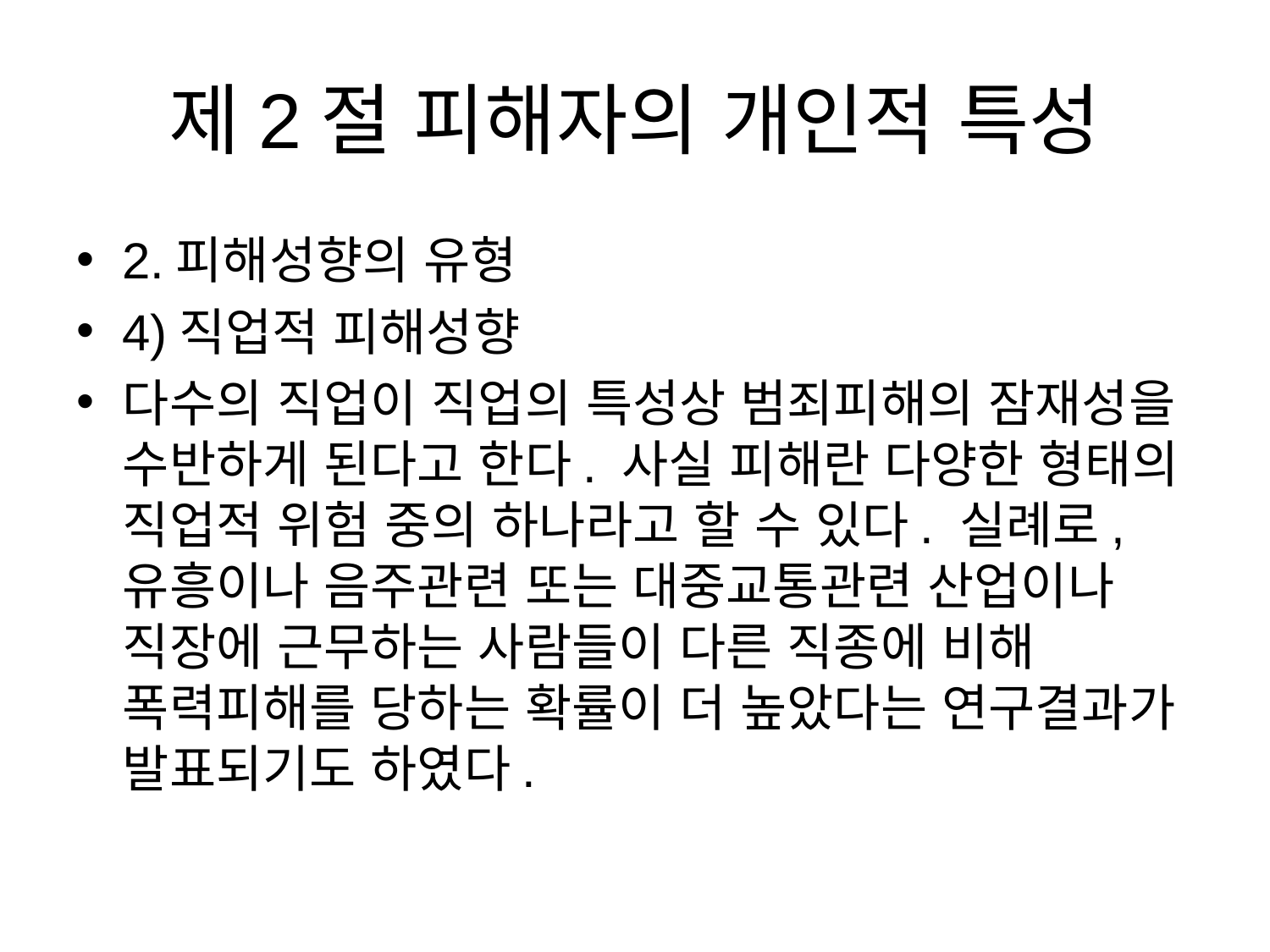

# 제2절 피해자의 개인적 특성
2.피해성향의 유형
4)직업적 피해성향
다수의 직업이 직업의 특성상 범죄피해의 잠재성을 수반하게 된다고 한다. 사실 피해란 다양한 형태의 직업적 위험 중의 하나라고 할 수 있다. 실례로, 유흥이나 음주관련 또는 대중교통관련 산업이나 직장에 근무하는 사람들이 다른 직종에 비해 폭력피해를 당하는 확률이 더 높았다는 연구결과가 발표되기도 하였다.